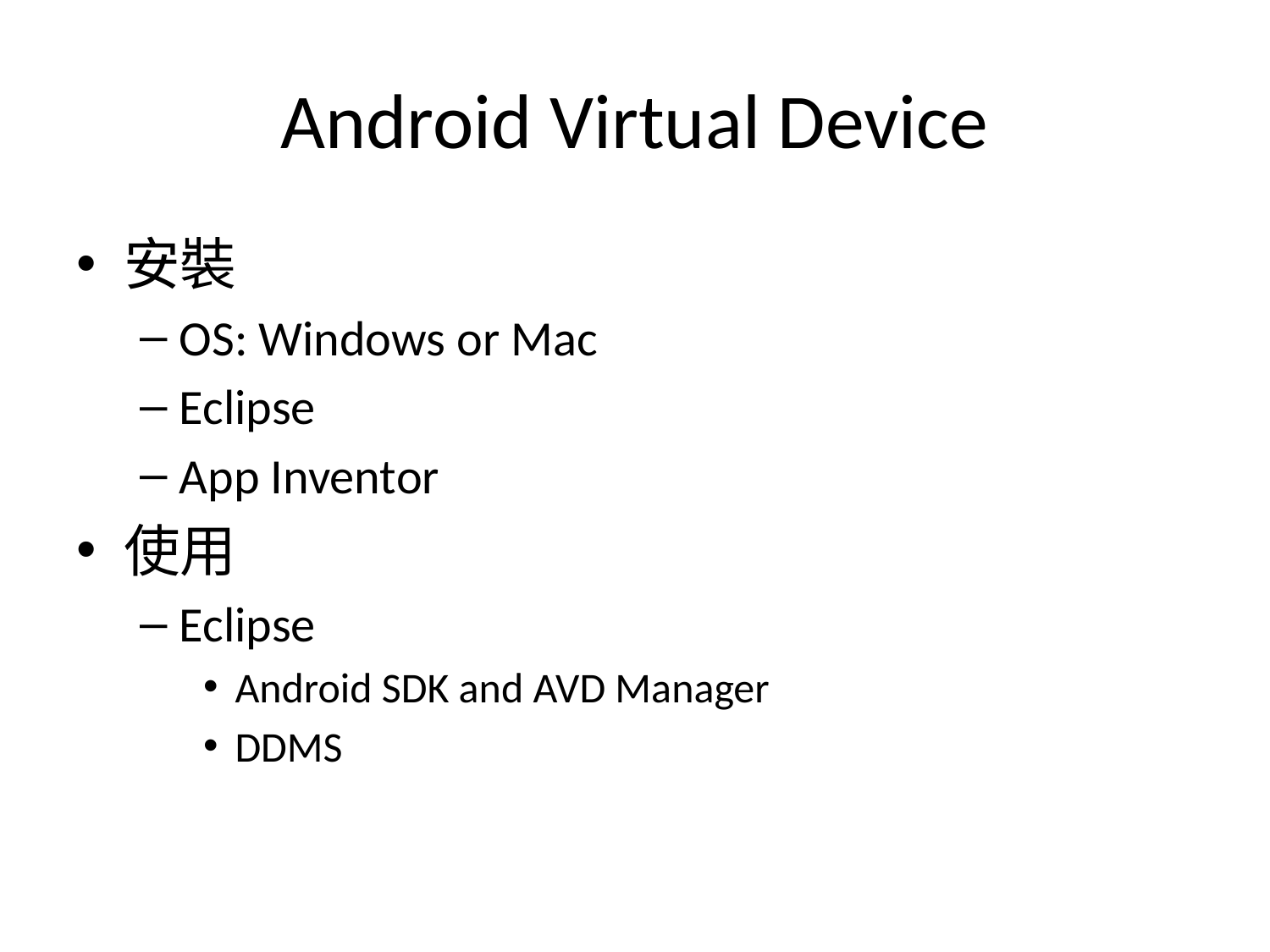

# Android Virtual Device
安裝
OS: Windows or Mac
Eclipse
App Inventor
使用
Eclipse
Android SDK and AVD Manager
DDMS